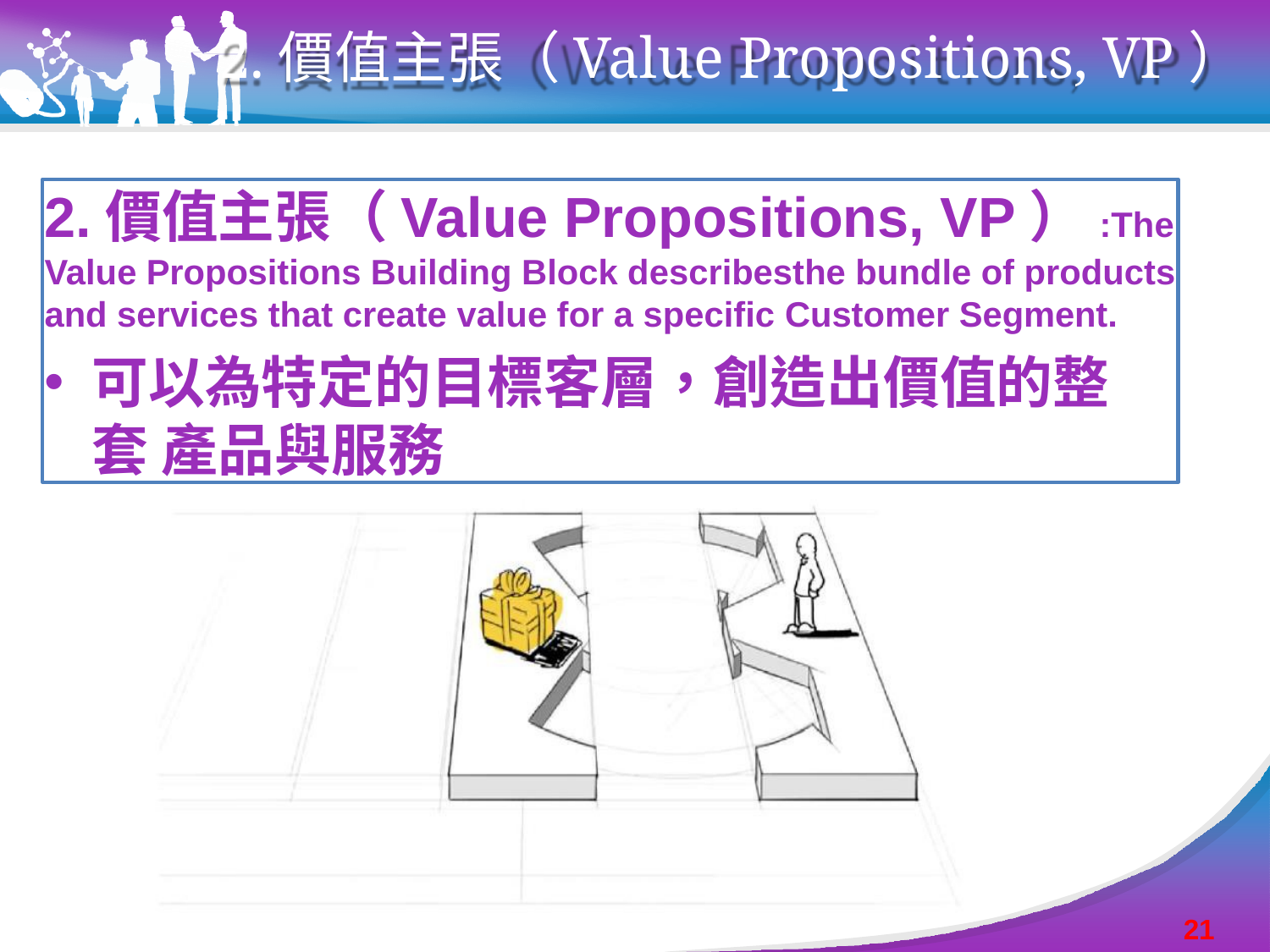

# 2.價值主張（Value Propositions, VP）

2.價值主張（Value Propositions, VP）:The
Value Propositions Building Block describesthe bundle of products and services that create value for a specific Customer Segment.
可以為特定的目標客層，創造出價值的整套 產品與服務

21